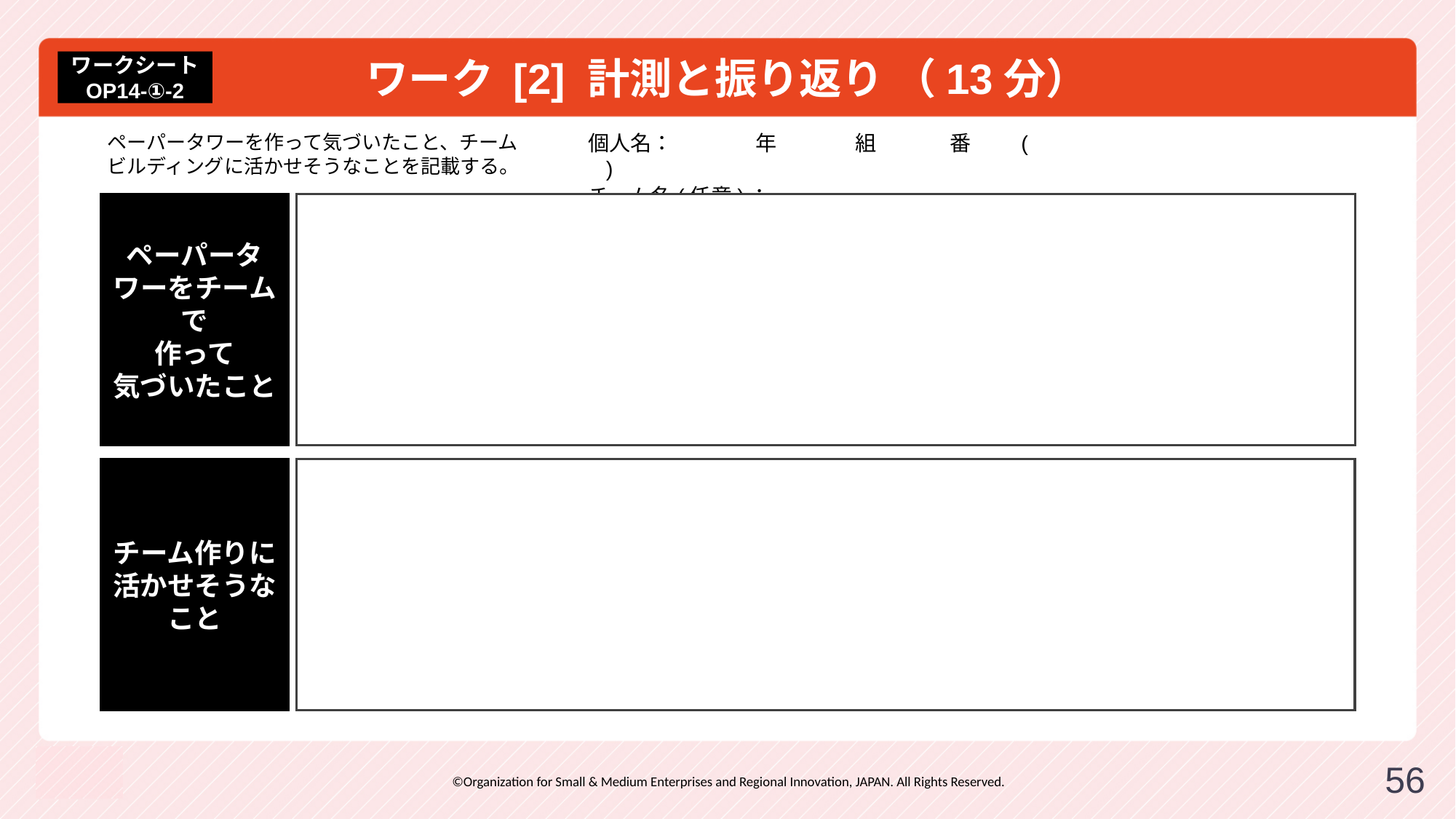

# ワーク [2] 計測と振り返り （13分）
ワークシート
OP14-①-2
ペーパータワーを作って気づいたこと、チーム
ビルディングに活かせそうなことを記載する。
個人名：　　    　年　　   　組　　　  番     　(                                                         )

チーム名(任意)：(                                                                                           )
ペーパータワーをチームで
作って
気づいたこと

チーム作りに
活かせそうな
こと